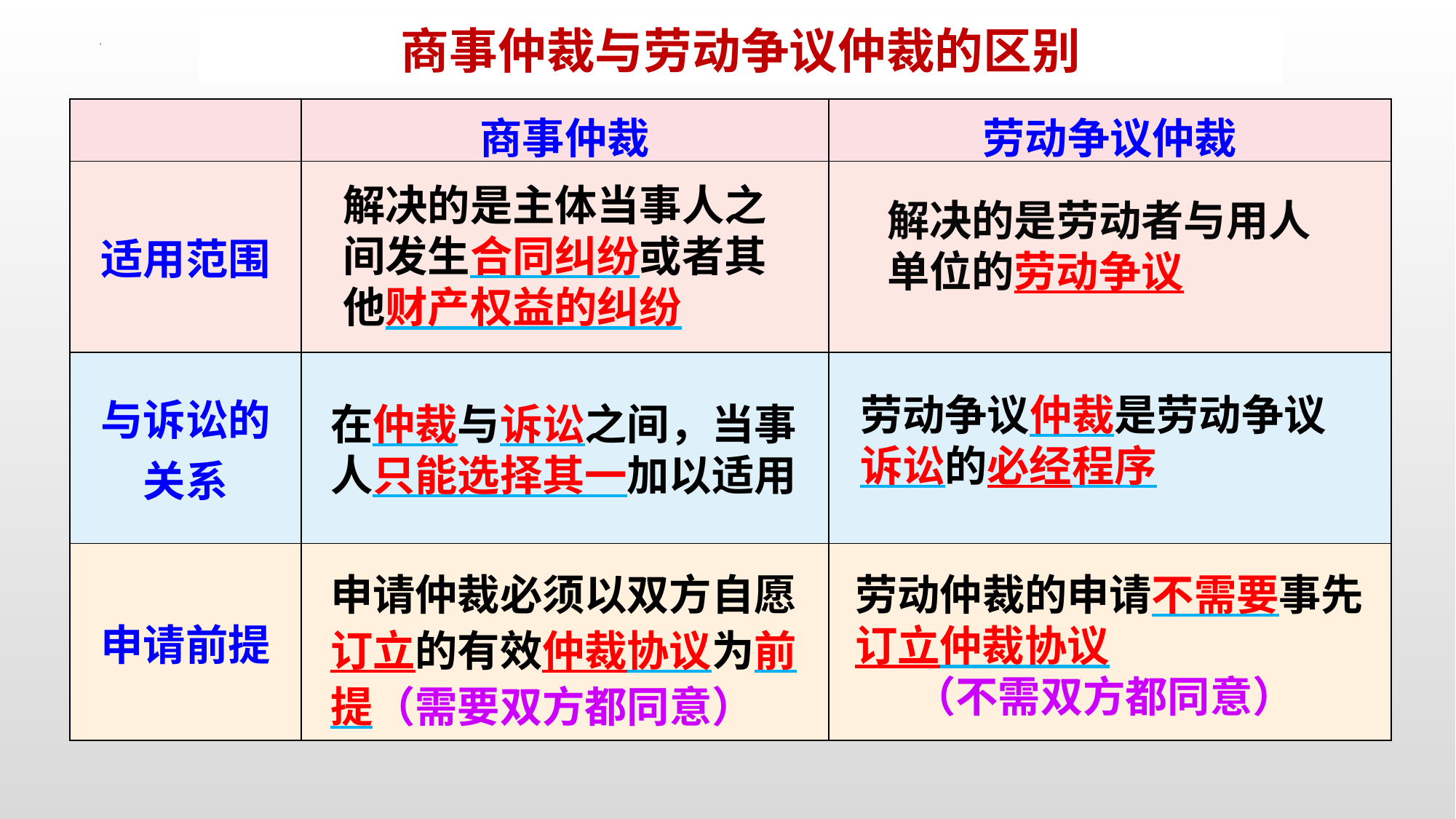

商事仲裁与劳动争议仲裁的区别
|  | 商事仲裁 | 劳动争议仲裁 |
| --- | --- | --- |
| 适用范围 |  |  |
| 与诉讼的关系 |  |  |
| 申请前提 |  |  |
解决的是主体当事人之间发生合同纠纷或者其他财产权益的纠纷
解决的是劳动者与用人单位的劳动争议
劳动争议仲裁是劳动争议诉讼的必经程序
在仲裁与诉讼之间，当事人只能选择其一加以适用
申请仲裁必须以双方自愿订立的有效仲裁协议为前提（需要双方都同意）
劳动仲裁的申请不需要事先订立仲裁协议
     （不需双方都同意）